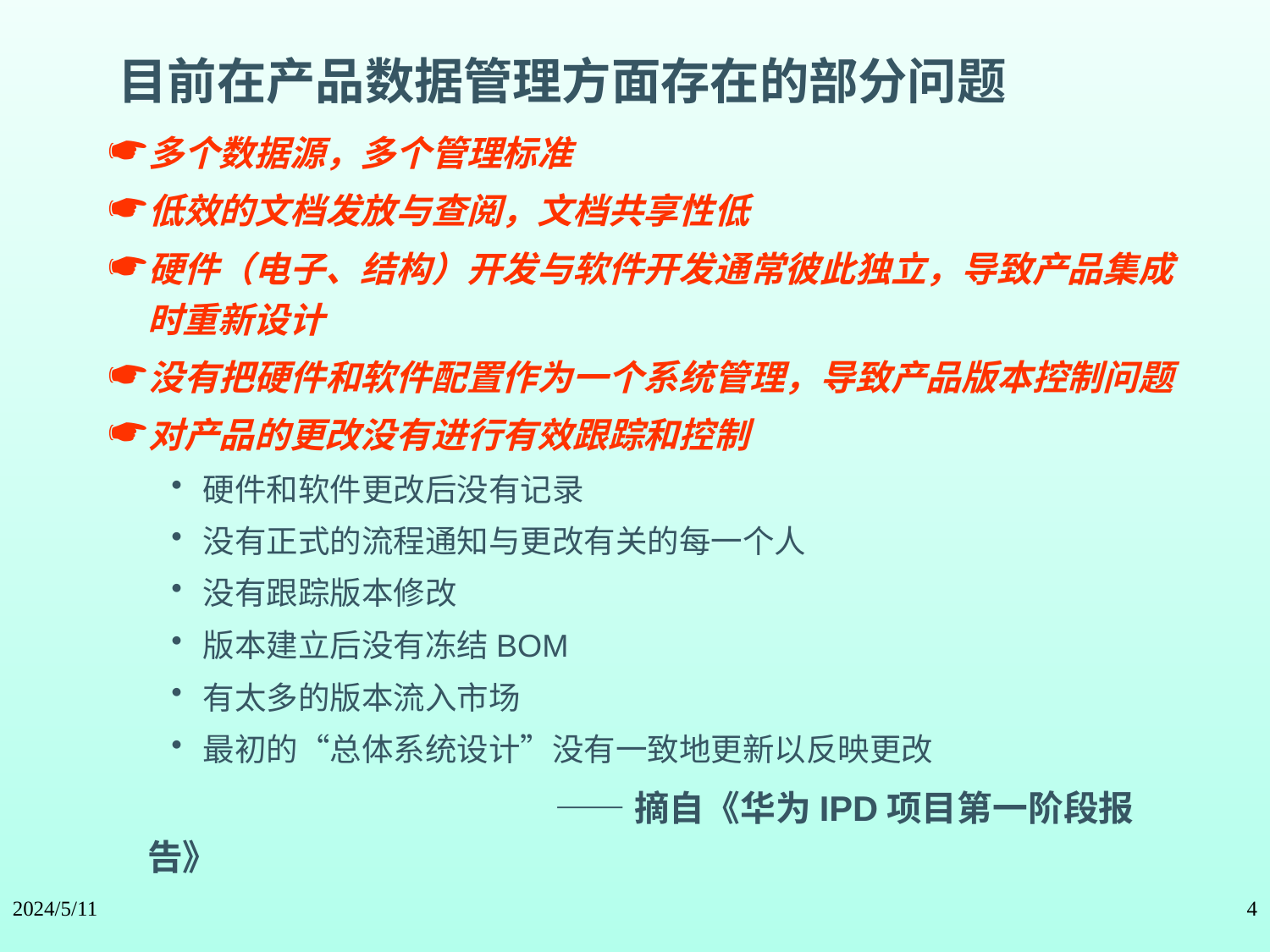

目前在产品数据管理方面存在的部分问题
多个数据源，多个管理标准
低效的文档发放与查阅，文档共享性低
硬件（电子、结构）开发与软件开发通常彼此独立，导致产品集成时重新设计
没有把硬件和软件配置作为一个系统管理，导致产品版本控制问题
对产品的更改没有进行有效跟踪和控制
硬件和软件更改后没有记录
没有正式的流程通知与更改有关的每一个人
没有跟踪版本修改
版本建立后没有冻结BOM
有太多的版本流入市场
最初的“总体系统设计”没有一致地更新以反映更改
				   ——摘自《华为IPD项目第一阶段报告》
2024/5/11
4